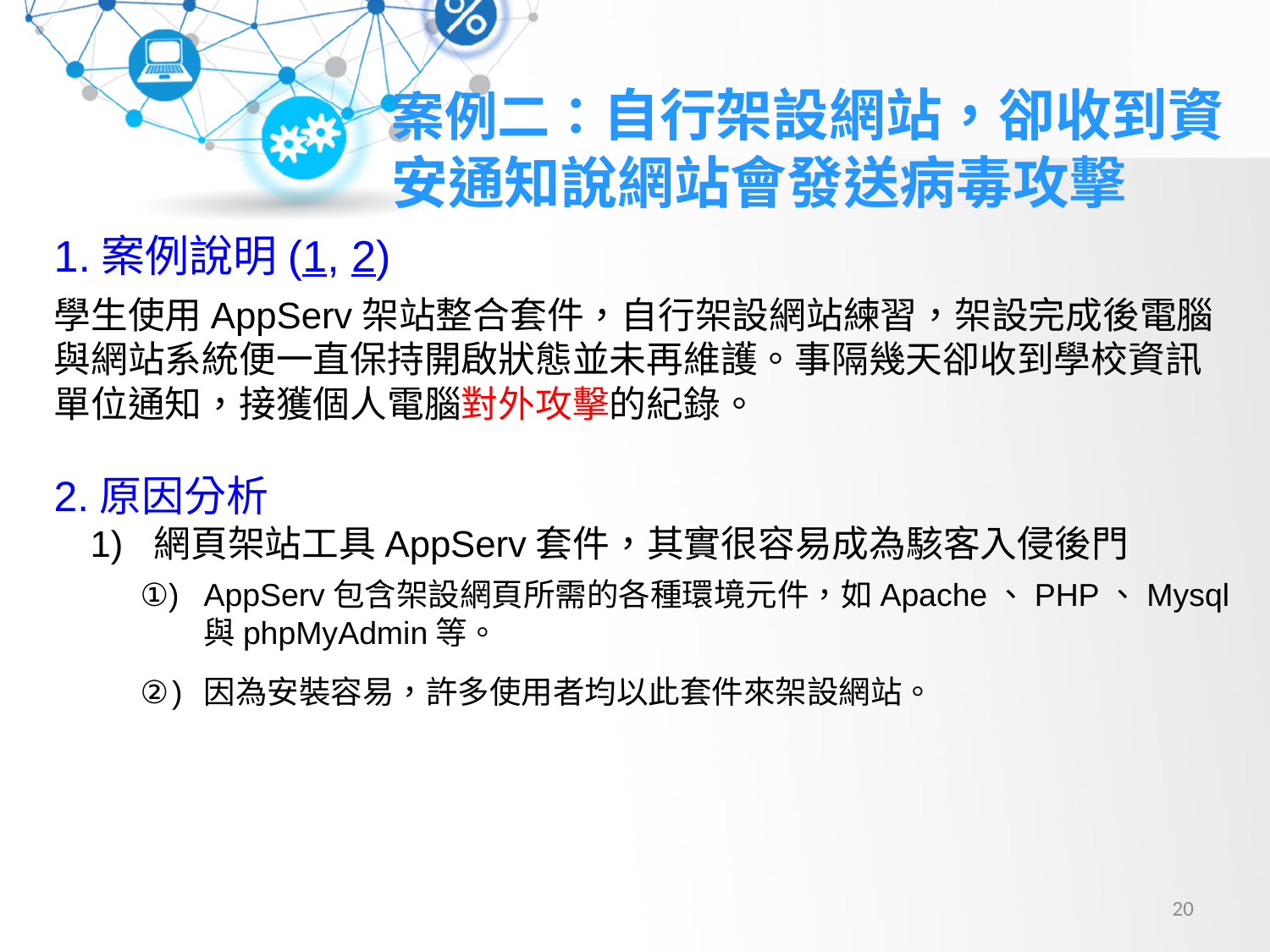

案例二：自行架設網站，卻收到資安通知說網站會發送病毒攻擊
1.案例說明(1, 2)
學生使用AppServ架站整合套件，自行架設網站練習，架設完成後電腦與網站系統便一直保持開啟狀態並未再維護。事隔幾天卻收到學校資訊單位通知，接獲個人電腦對外攻擊的紀錄。

2.原因分析
網頁架站工具AppServ套件，其實很容易成為駭客入侵後門
AppServ包含架設網頁所需的各種環境元件，如Apache、PHP、Mysql與phpMyAdmin等。
因為安裝容易，許多使用者均以此套件來架設網站。

20